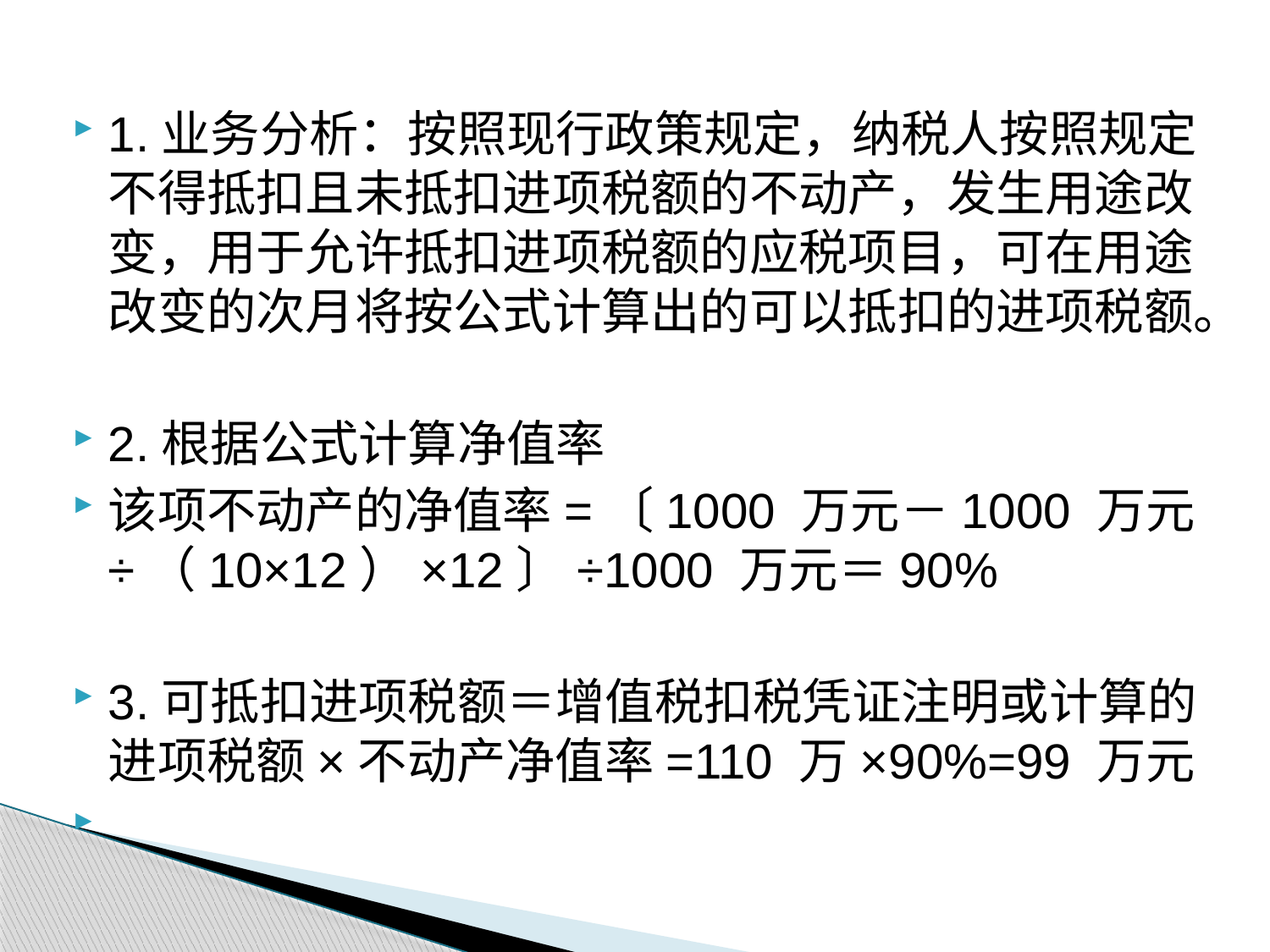

1.业务分析：按照现行政策规定，纳税人按照规定不得抵扣且未抵扣进项税额的不动产，发生用途改变，用于允许抵扣进项税额的应税项目，可在用途改变的次月将按公式计算出的可以抵扣的进项税额。

2.根据公式计算净值率
该项不动产的净值率=〔1000 万元－1000 万元÷（10×12）×12〕÷1000 万元＝90%

3.可抵扣进项税额＝增值税扣税凭证注明或计算的进项税额×不动产净值率=110 万×90%=99 万元